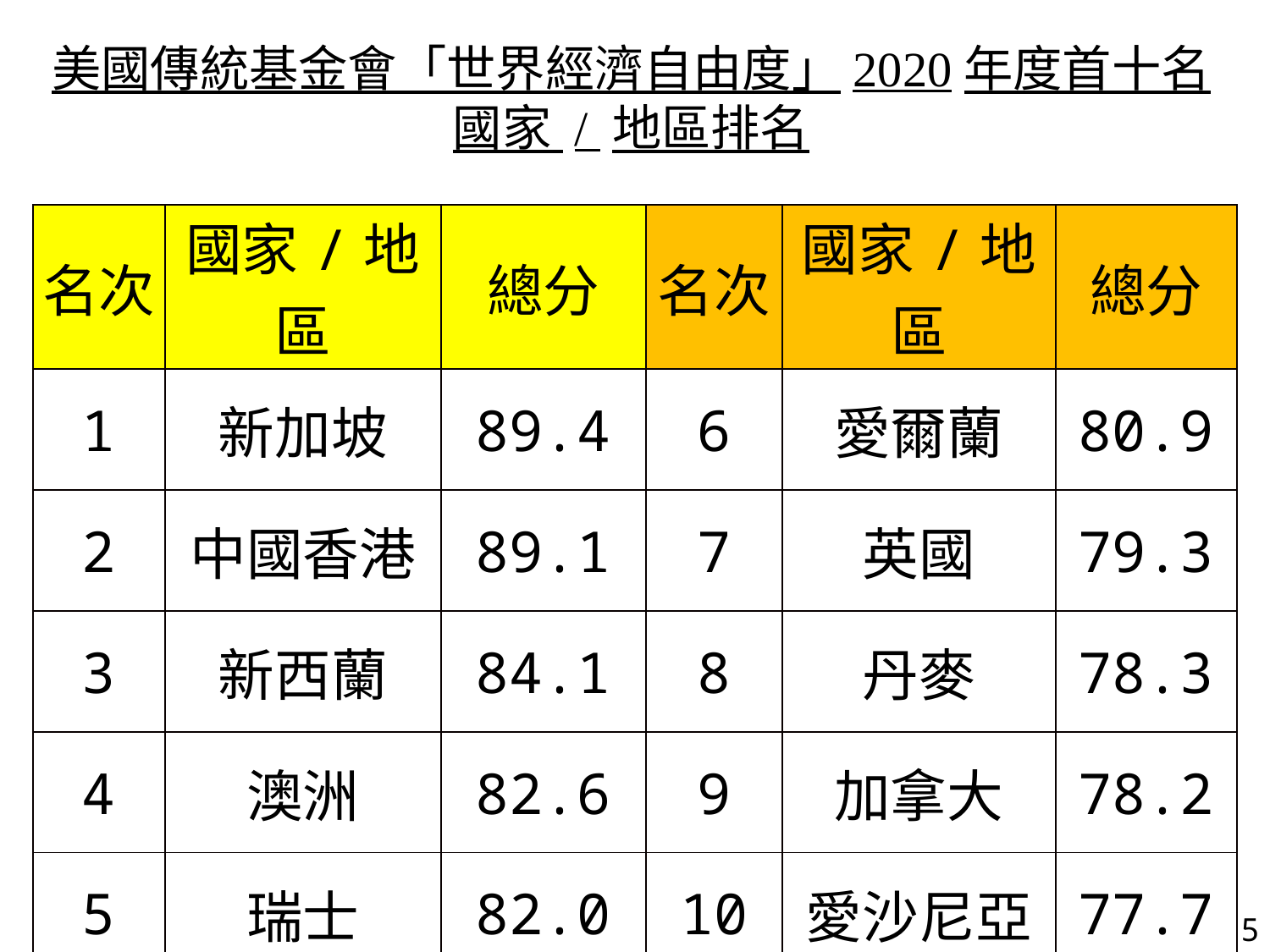

美國傳統基金會「世界經濟自由度」2020年度首十名國家 / 地區排名
| 名次 | 國家/地區 | 總分 | 名次 | 國家/地區 | 總分 |
| --- | --- | --- | --- | --- | --- |
| 1 | 新加坡 | 89.4 | 6 | 愛爾蘭 | 80.9 |
| 2 | 中國香港 | 89.1 | 7 | 英國 | 79.3 |
| 3 | 新西蘭 | 84.1 | 8 | 丹麥 | 78.3 |
| 4 | 澳洲 | 82.6 | 9 | 加拿大 | 78.2 |
| 5 | 瑞士 | 82.0 | 10 | 愛沙尼亞 | 77.7 |
5